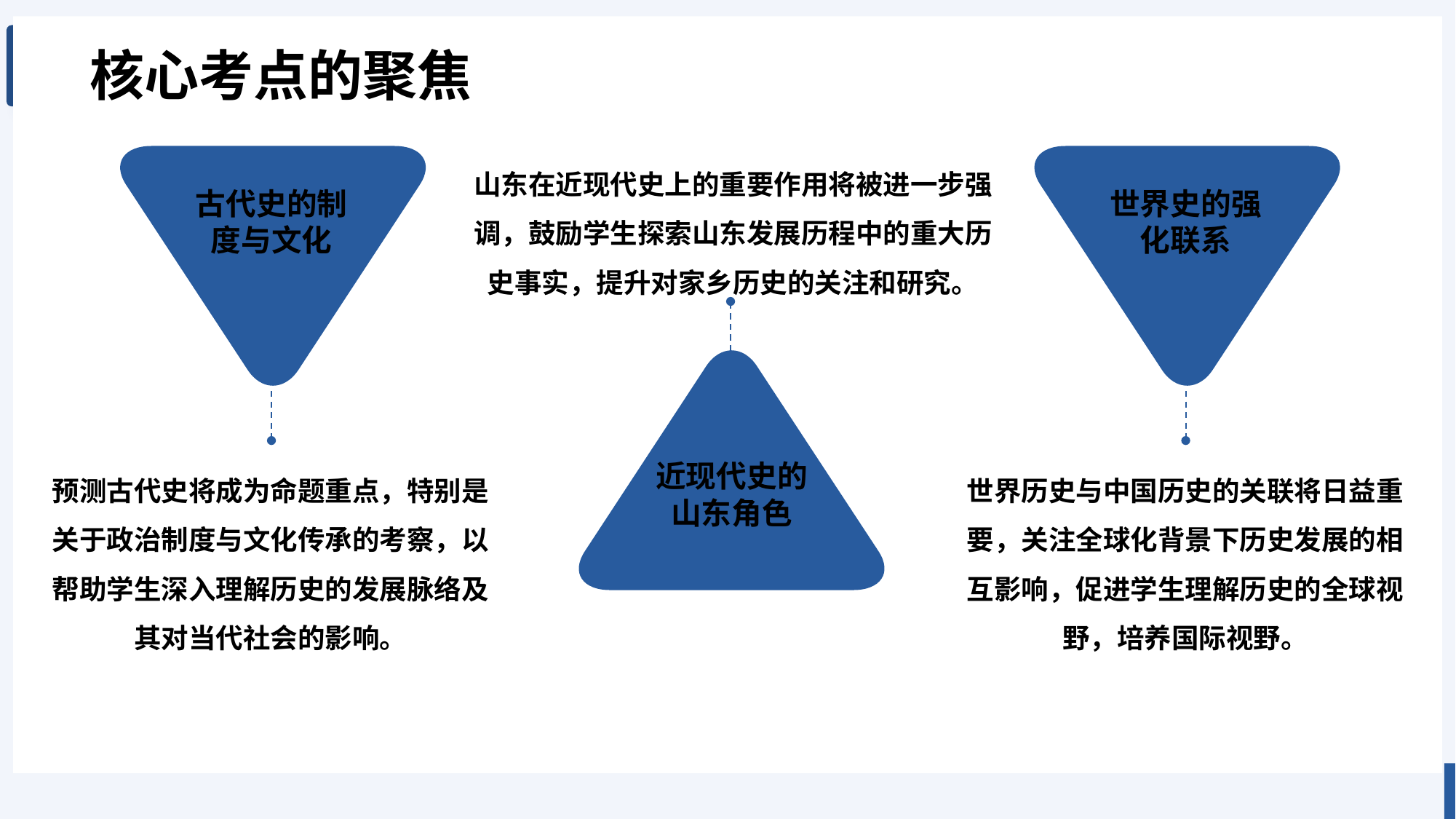

核心考点的聚焦
山东在近现代史上的重要作用将被进一步强调，鼓励学生探索山东发展历程中的重大历史事实，提升对家乡历史的关注和研究。

古代史的制度与文化
世界史的强化联系

近现代史的山东角色
预测古代史将成为命题重点，特别是关于政治制度与文化传承的考察，以帮助学生深入理解历史的发展脉络及其对当代社会的影响。
世界历史与中国历史的关联将日益重要，关注全球化背景下历史发展的相互影响，促进学生理解历史的全球视野，培养国际视野。